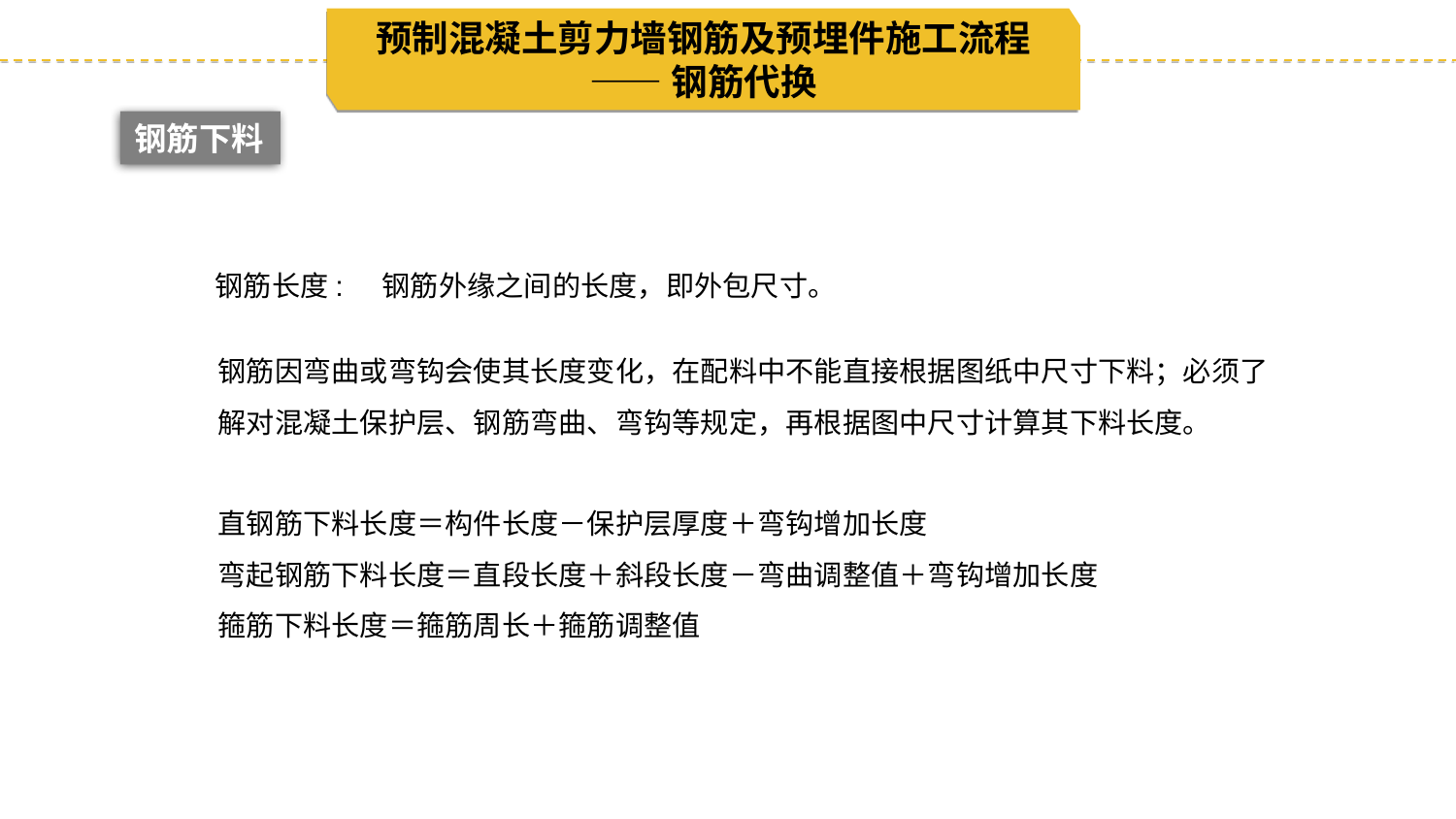

预制混凝土剪力墙钢筋及预埋件施工流程
——钢筋代换
钢筋下料
钢筋长度:    钢筋外缘之间的长度，即外包尺寸。
钢筋因弯曲或弯钩会使其长度变化，在配料中不能直接根据图纸中尺寸下料；必须了解对混凝土保护层、钢筋弯曲、弯钩等规定，再根据图中尺寸计算其下料长度。
直钢筋下料长度＝构件长度－保护层厚度＋弯钩增加长度
弯起钢筋下料长度＝直段长度＋斜段长度－弯曲调整值＋弯钩增加长度
箍筋下料长度＝箍筋周长＋箍筋调整值